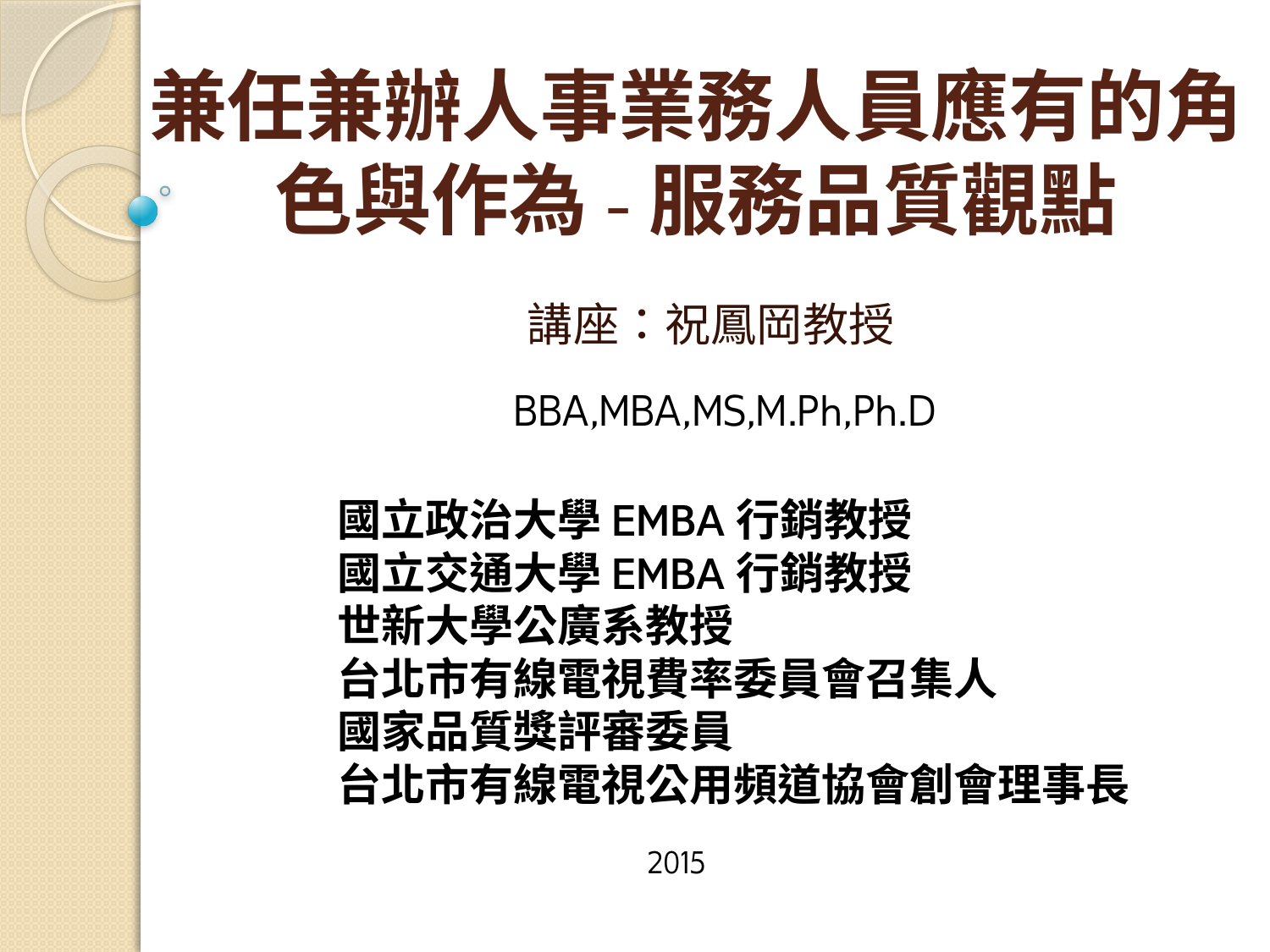

# 兼任兼辦人事業務人員應有的角色與作為-服務品質觀點
講座：祝鳳岡教授
BBA,MBA,MS,M.Ph,Ph.D
國立政治大學EMBA行銷教授
國立交通大學EMBA行銷教授
世新大學公廣系教授
台北市有線電視費率委員會召集人
國家品質獎評審委員
台北市有線電視公用頻道協會創會理事長
2015